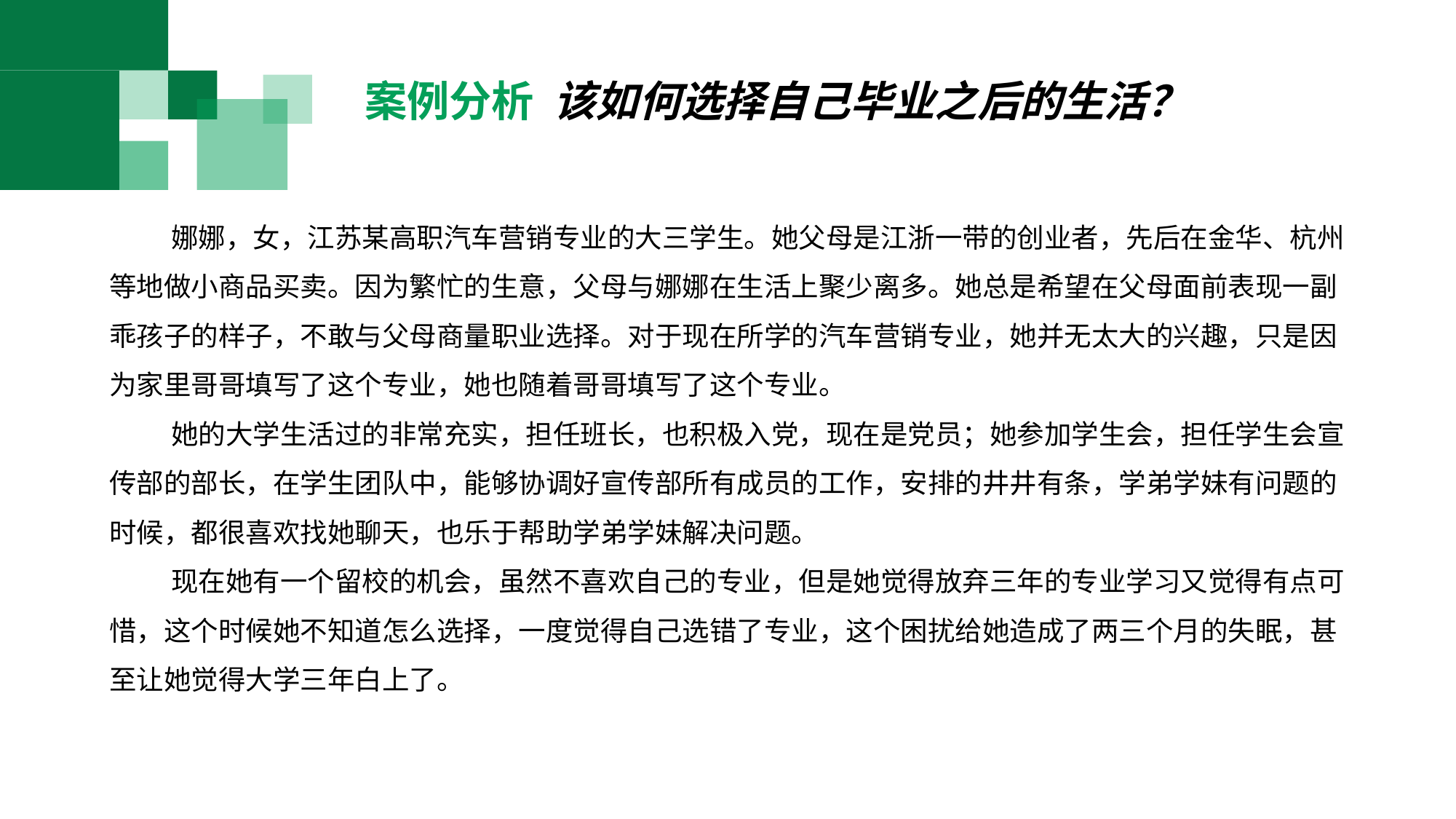

案例分析  该如何选择自己毕业之后的生活？

         娜娜，女，江苏某高职汽车营销专业的大三学生。她父母是江浙一带的创业者，先后在金华、杭州等地做小商品买卖。因为繁忙的生意，父母与娜娜在生活上聚少离多。她总是希望在父母面前表现一副乖孩子的样子，不敢与父母商量职业选择。对于现在所学的汽车营销专业，她并无太大的兴趣，只是因为家里哥哥填写了这个专业，她也随着哥哥填写了这个专业。
         她的大学生活过的非常充实，担任班长，也积极入党，现在是党员；她参加学生会，担任学生会宣传部的部长，在学生团队中，能够协调好宣传部所有成员的工作，安排的井井有条，学弟学妹有问题的时候，都很喜欢找她聊天，也乐于帮助学弟学妹解决问题。
         现在她有一个留校的机会，虽然不喜欢自己的专业，但是她觉得放弃三年的专业学习又觉得有点可惜，这个时候她不知道怎么选择，一度觉得自己选错了专业，这个困扰给她造成了两三个月的失眠，甚至让她觉得大学三年白上了。

ADD YOUR
TITLE HERE ADD